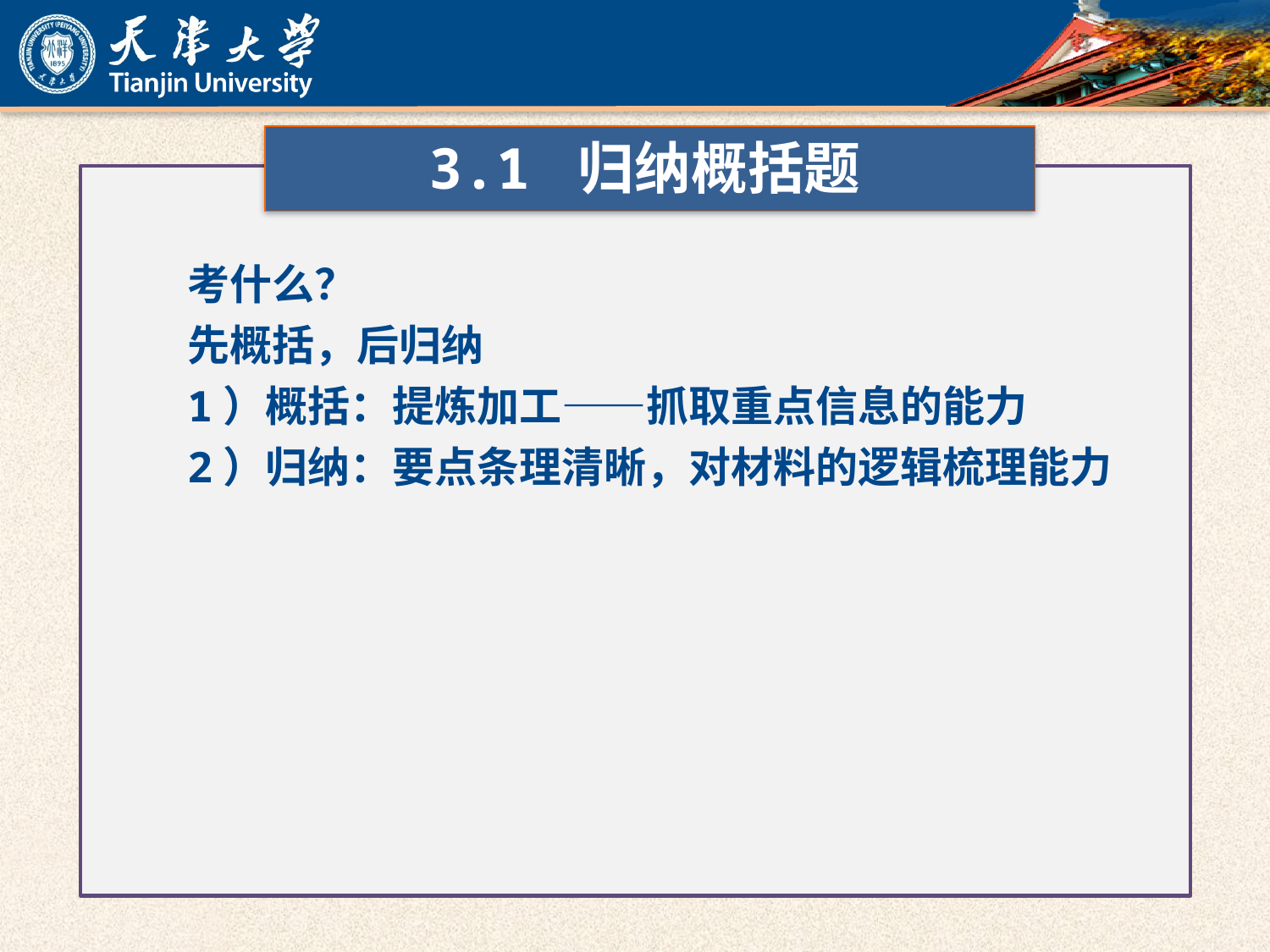

3.1 归纳概括题

考什么？
先概括，后归纳
1）概括：提炼加工——抓取重点信息的能力
2）归纳：要点条理清晰，对材料的逻辑梳理能力